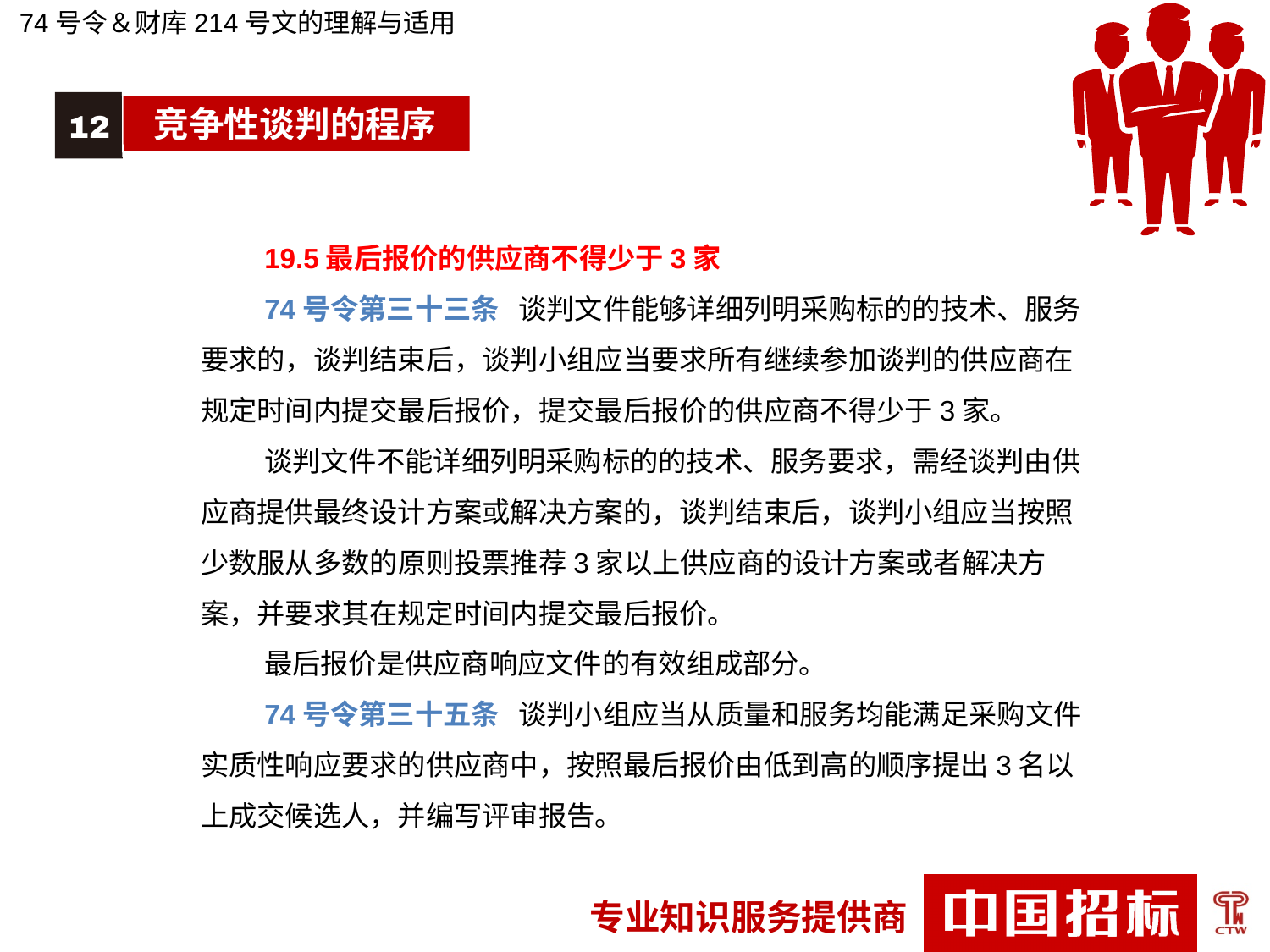

74号令＆财库214号文的理解与适用

12
竞争性谈判的程序
19.5最后报价的供应商不得少于3家
74号令第三十三条   谈判文件能够详细列明采购标的的技术、服务要求的，谈判结束后，谈判小组应当要求所有继续参加谈判的供应商在规定时间内提交最后报价，提交最后报价的供应商不得少于3家。
谈判文件不能详细列明采购标的的技术、服务要求，需经谈判由供应商提供最终设计方案或解决方案的，谈判结束后，谈判小组应当按照少数服从多数的原则投票推荐3家以上供应商的设计方案或者解决方案，并要求其在规定时间内提交最后报价。
最后报价是供应商响应文件的有效组成部分。
74号令第三十五条   谈判小组应当从质量和服务均能满足采购文件实质性响应要求的供应商中，按照最后报价由低到高的顺序提出3名以上成交候选人，并编写评审报告。